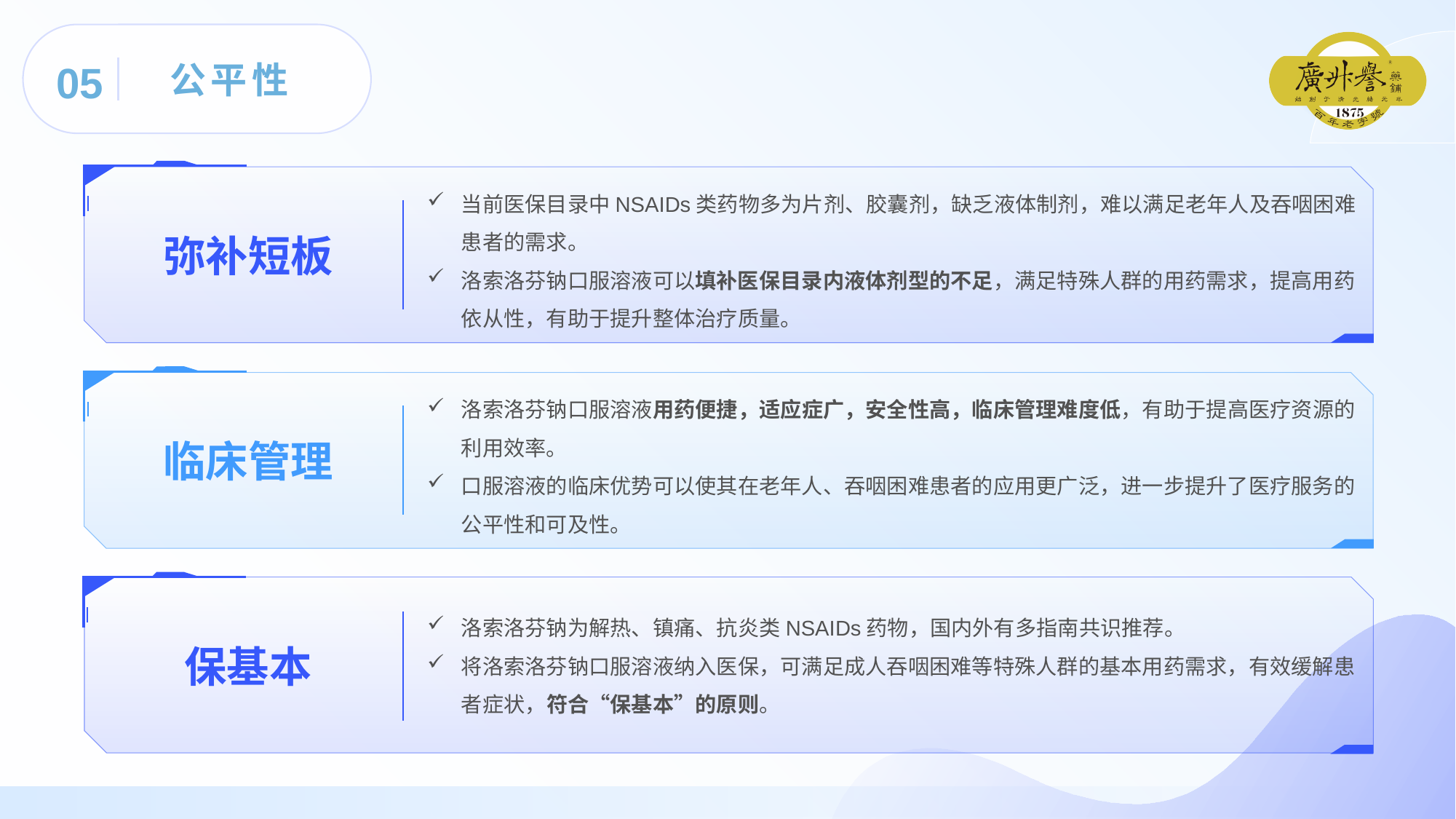

05
公平性

弥补短板
当前医保目录中NSAIDs类药物多为片剂、胶囊剂，缺乏液体制剂，难以满足老年人及吞咽困难患者的需求。
洛索洛芬钠口服溶液可以填补医保目录内液体剂型的不足，满足特殊人群的用药需求，提高用药依从性，有助于提升整体治疗质量。

临床管理
洛索洛芬钠口服溶液用药便捷，适应症广，安全性高，临床管理难度低，有助于提高医疗资源的利用效率。
口服溶液的临床优势可以使其在老年人、吞咽困难患者的应用更广泛，进一步提升了医疗服务的公平性和可及性。

保基本

洛索洛芬钠为解热、镇痛、抗炎类NSAIDs药物，国内外有多指南共识推荐。
将洛索洛芬钠口服溶液纳入医保，可满足成人吞咽困难等特殊人群的基本用药需求，有效缓解患者症状，符合“保基本”的原则。